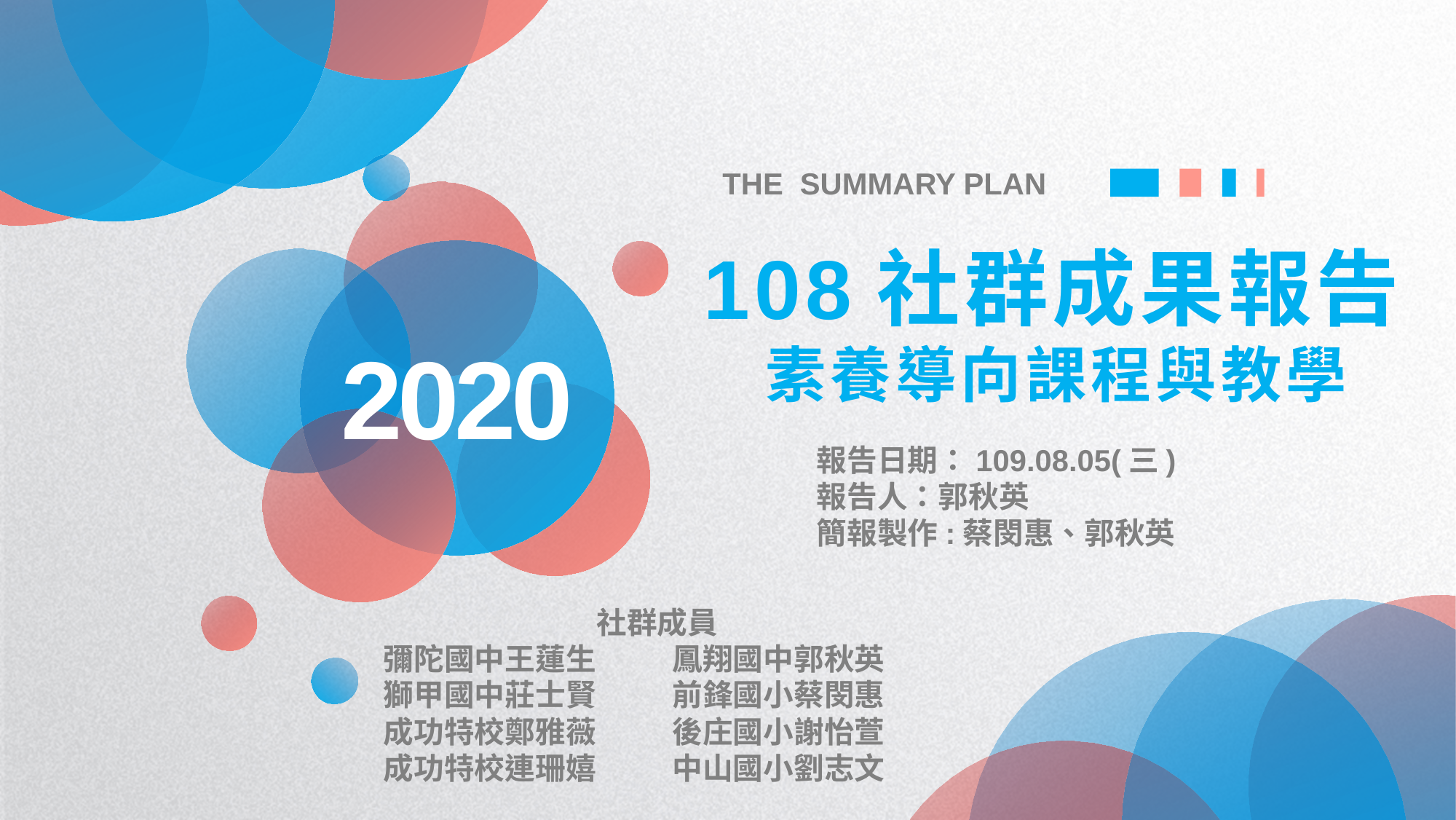

THE  SUMMARY PLAN

108社群成果報告
素養導向課程與教學

2020

報告日期：109.08.05(三)
報告人：郭秋英
簡報製作:蔡閔惠、郭秋英

社群成員
        彌陀國中王蓮生           鳳翔國中郭秋英
        獅甲國中莊士賢           前鋒國小蔡閔惠
        成功特校鄭雅薇           後庄國小謝怡萱
        成功特校連珊嬉           中山國小劉志文